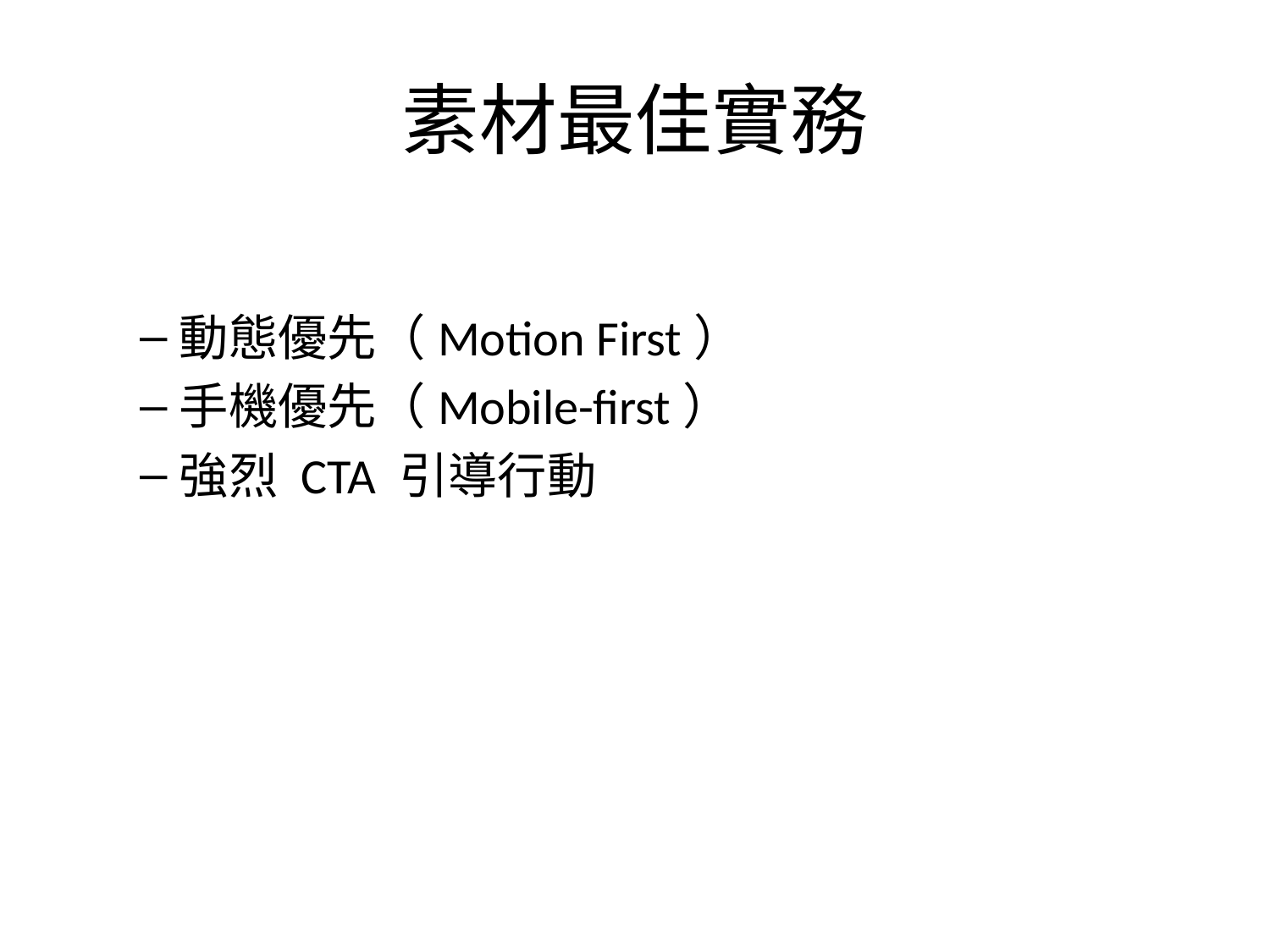

# 素材最佳實務

動態優先（Motion First）
手機優先（Mobile-first）
強烈 CTA 引導行動